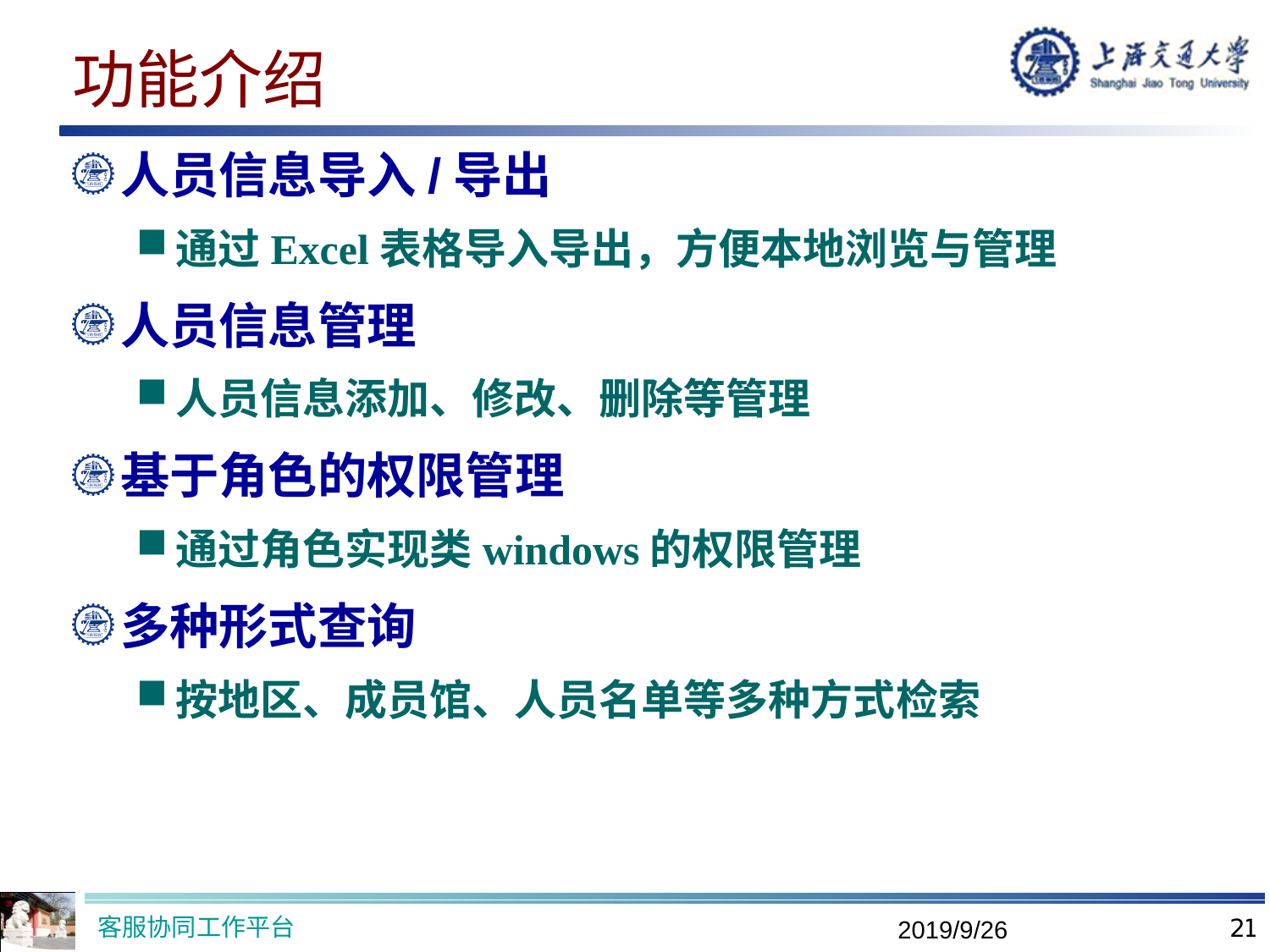

# 功能介绍
人员信息导入/导出
通过Excel表格导入导出，方便本地浏览与管理
人员信息管理
人员信息添加、修改、删除等管理
基于角色的权限管理
通过角色实现类windows的权限管理
多种形式查询
按地区、成员馆、人员名单等多种方式检索
客服协同工作平台
21
2019/9/26